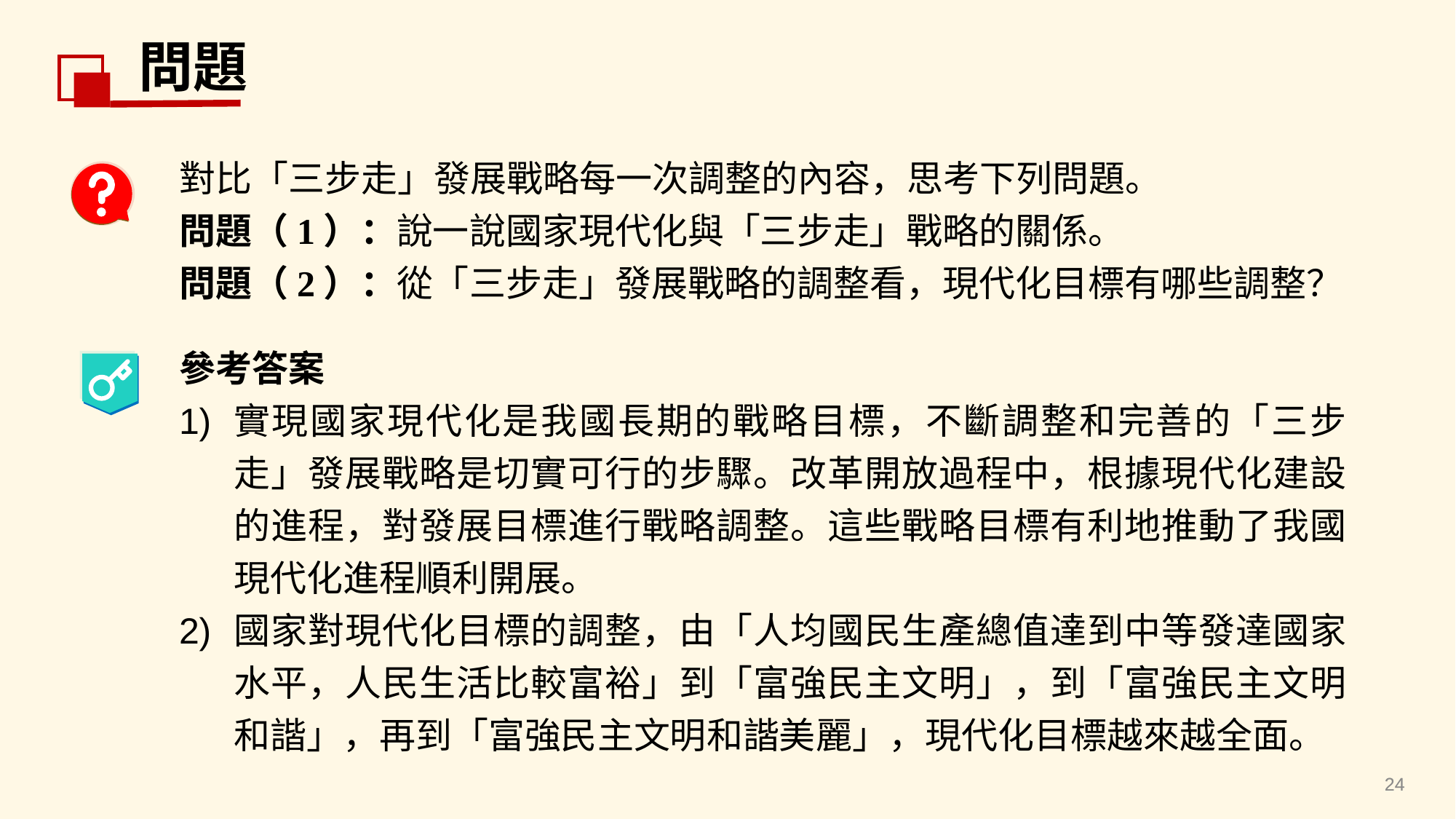

問題

對比「三步走」發展戰略每一次調整的內容，思考下列問題。
問題（1）：說一說國家現代化與「三步走」戰略的關係。
問題（2）：從「三步走」發展戰略的調整看，現代化目標有哪些調整？

參考答案
實現國家現代化是我國長期的戰略目標，不斷調整和完善的「三步走」發展戰略是切實可行的步驟。改革開放過程中，根據現代化建設的進程，對發展目標進行戰略調整。這些戰略目標有利地推動了我國現代化進程順利開展。
國家對現代化目標的調整，由「人均國民生產總值達到中等發達國家水平，人民生活比較富裕」到「富強民主文明」，到「富強民主文明和諧」，再到「富強民主文明和諧美麗」，現代化目標越來越全面。